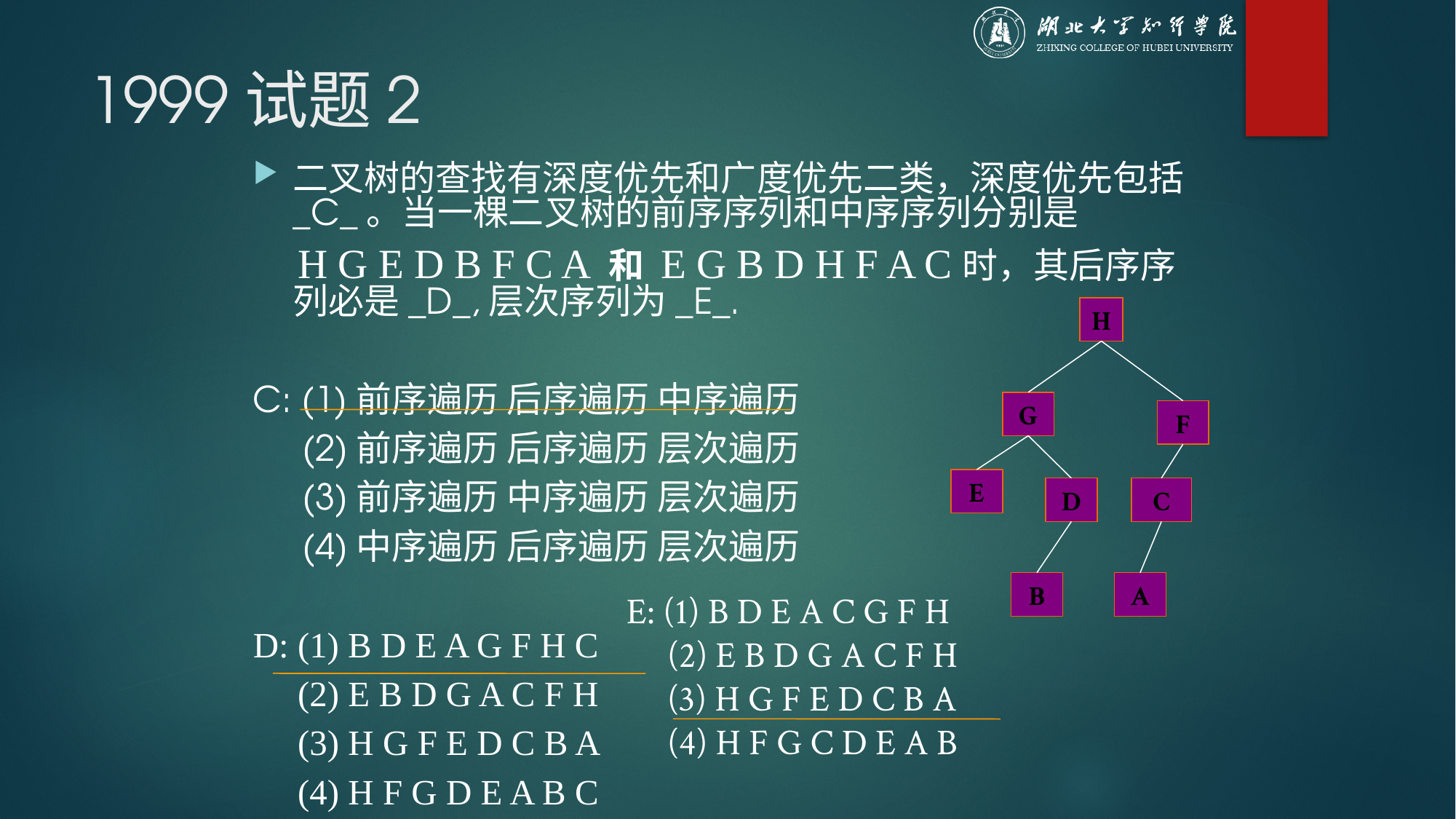

# 1999试题2
二叉树的查找有深度优先和广度优先二类，深度优先包括_C_。当一棵二叉树的前序序列和中序序列分别是
     H G E D B F C A 和 E G B D H F A C时，其后序序列必是_D_,层次序列为_E_.

C: (1)前序遍历 后序遍历 中序遍历
     (2)前序遍历 后序遍历 层次遍历
     (3)前序遍历 中序遍历 层次遍历
     (4)中序遍历 后序遍历 层次遍历

D: (1) B D E A G F H C
     (2) E B D G A C F H
     (3) H G F E D C B A
     (4) H F G D E A B C
H
G
F
E
D
C
B
A

E: (1) B D E A C G F H
     (2) E B D G A C F H
     (3) H G F E D C B A
     (4) H F G C D E A B